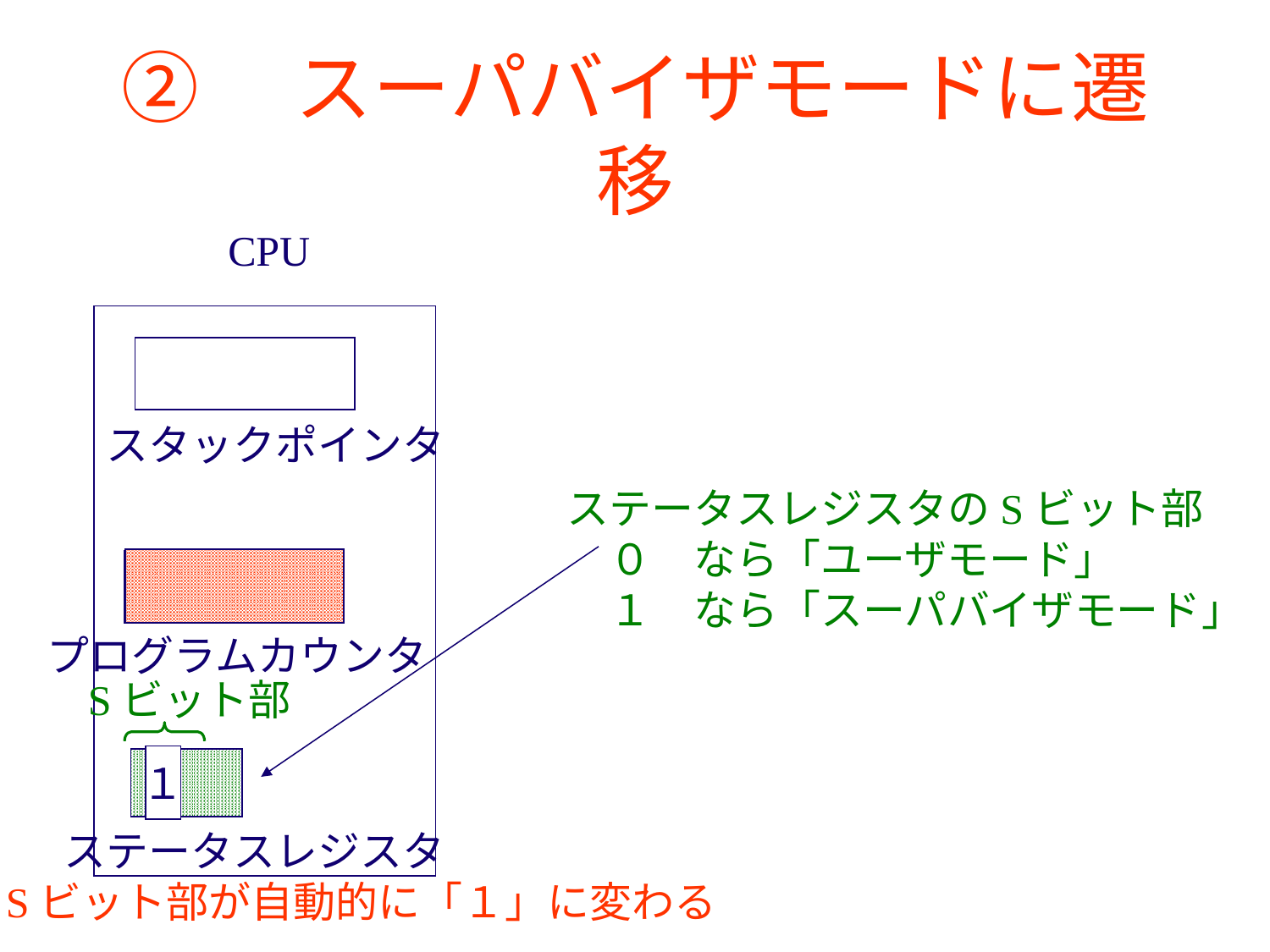

# ②　スーパバイザモードに遷移
CPU

スタックポインタ
ステータスレジスタのSビット部
　０　なら「ユーザモード」
　１　なら「スーパバイザモード」

プログラムカウンタ
Sビット部

１

ステータスレジスタ
Sビット部が自動的に「１」に変わる